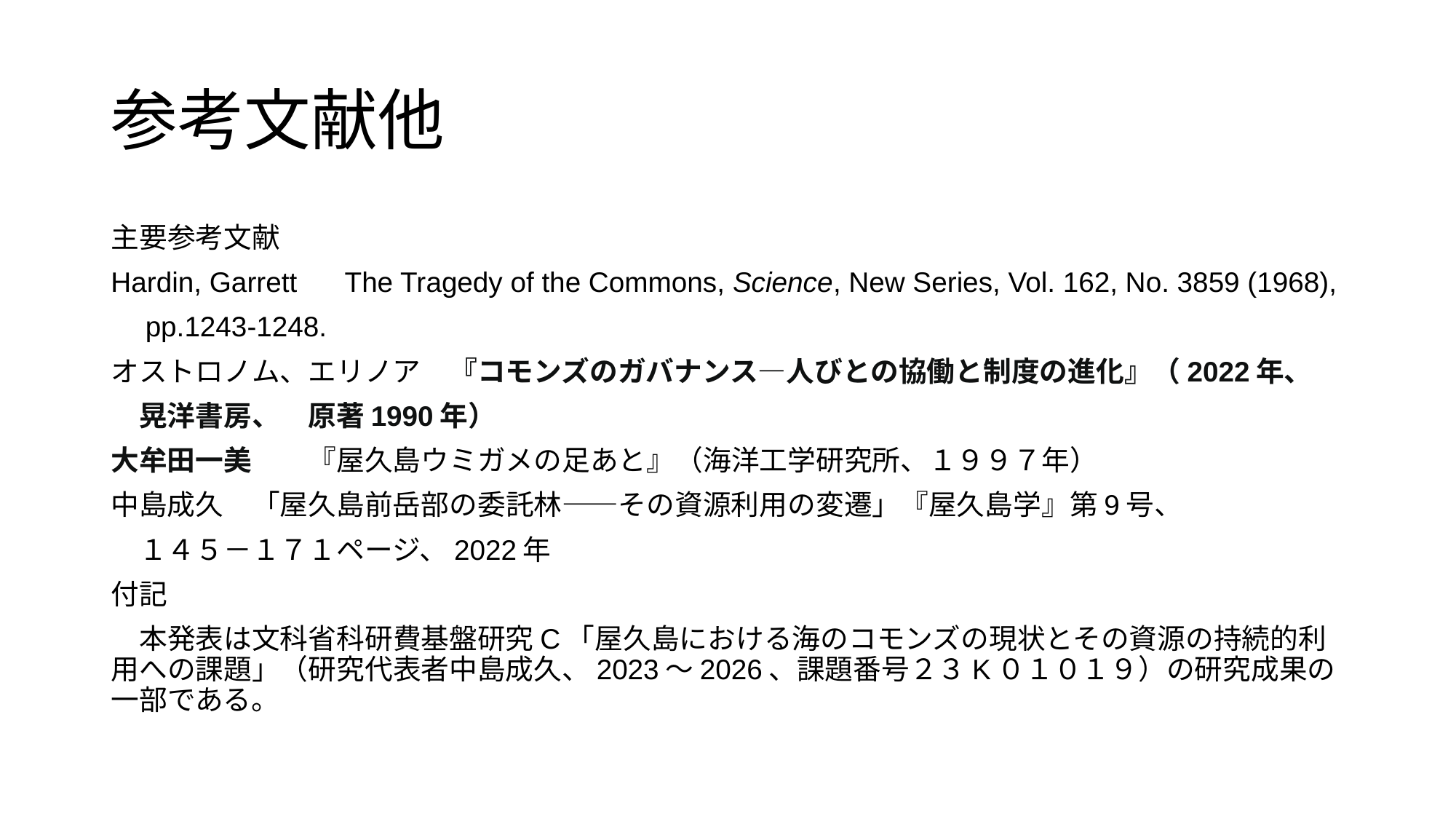

# 参考文献他
主要参考文献
Hardin, Garrett　 The Tragedy of the Commons, Science, New Series, Vol. 162, No. 3859 (1968),
　pp.1243-1248.
オストロノム、エリノア　『コモンズのガバナンス―人びとの協働と制度の進化』（2022年、
　晃洋書房、　原著1990年）
大牟田一美　　『屋久島ウミガメの足あと』（海洋工学研究所、１９９７年）
中島成久　「屋久島前岳部の委託林――その資源利用の変遷」『屋久島学』第9号、
　１４５－１７１ページ、2022年
付記
　本発表は文科省科研費基盤研究C「屋久島における海のコモンズの現状とその資源の持続的利用への課題」（研究代表者中島成久、2023～2026、課題番号２３K０１０１９）の研究成果の一部である。